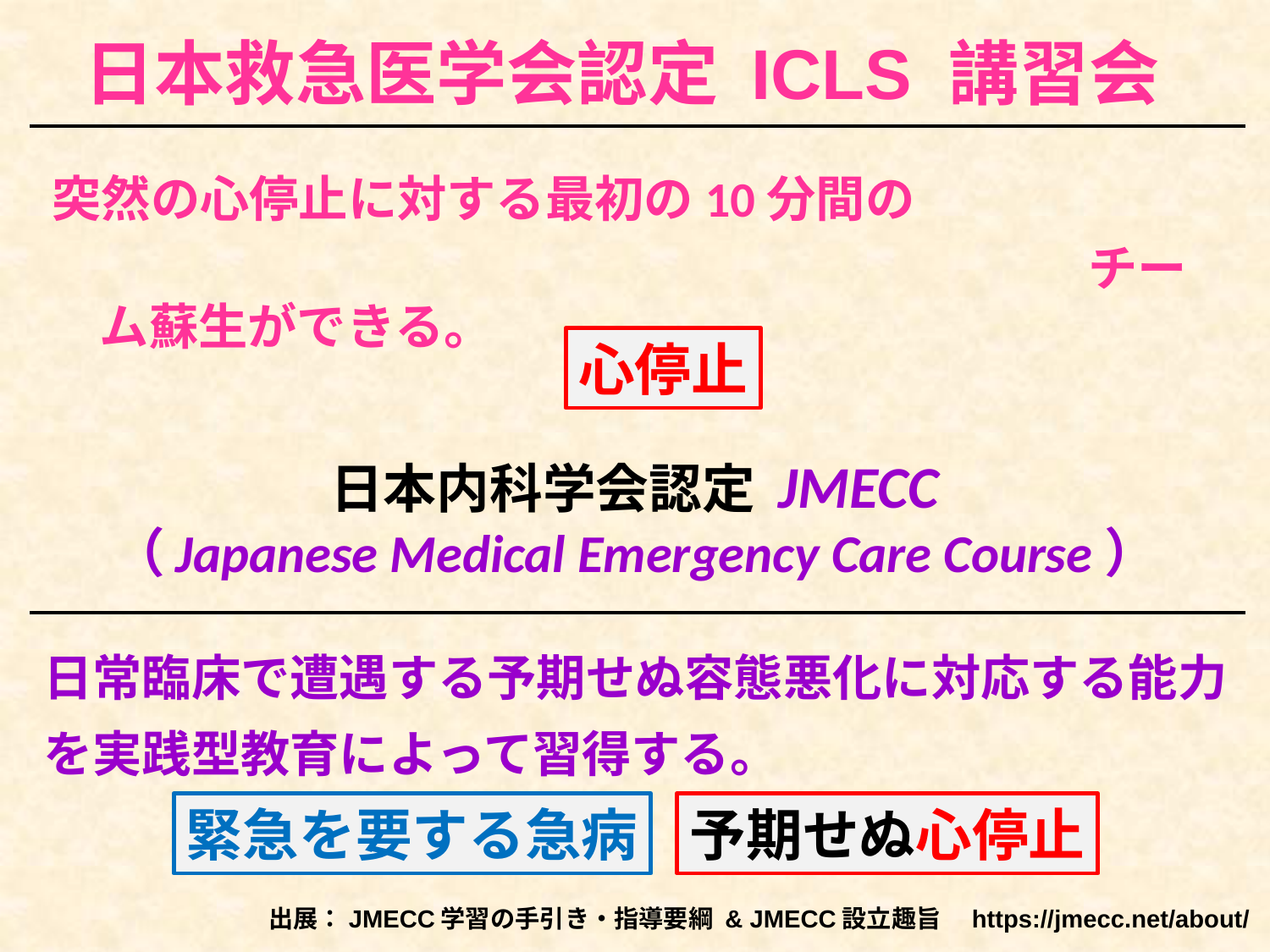

日本救急医学会認定 ICLS 講習会
突然の心停止に対する最初の10分間の
　　　　　　　　　　　　　　　　　　　　　チーム蘇生ができる。
心停止
日本内科学会認定 JMECC
（Japanese Medical Emergency Care Course）
日常臨床で遭遇する予期せぬ容態悪化に対応する能力を実践型教育によって習得する。
緊急を要する急病
予期せぬ心停止
出展：JMECC学習の手引き・指導要綱 & JMECC設立趣旨　https://jmecc.net/about/